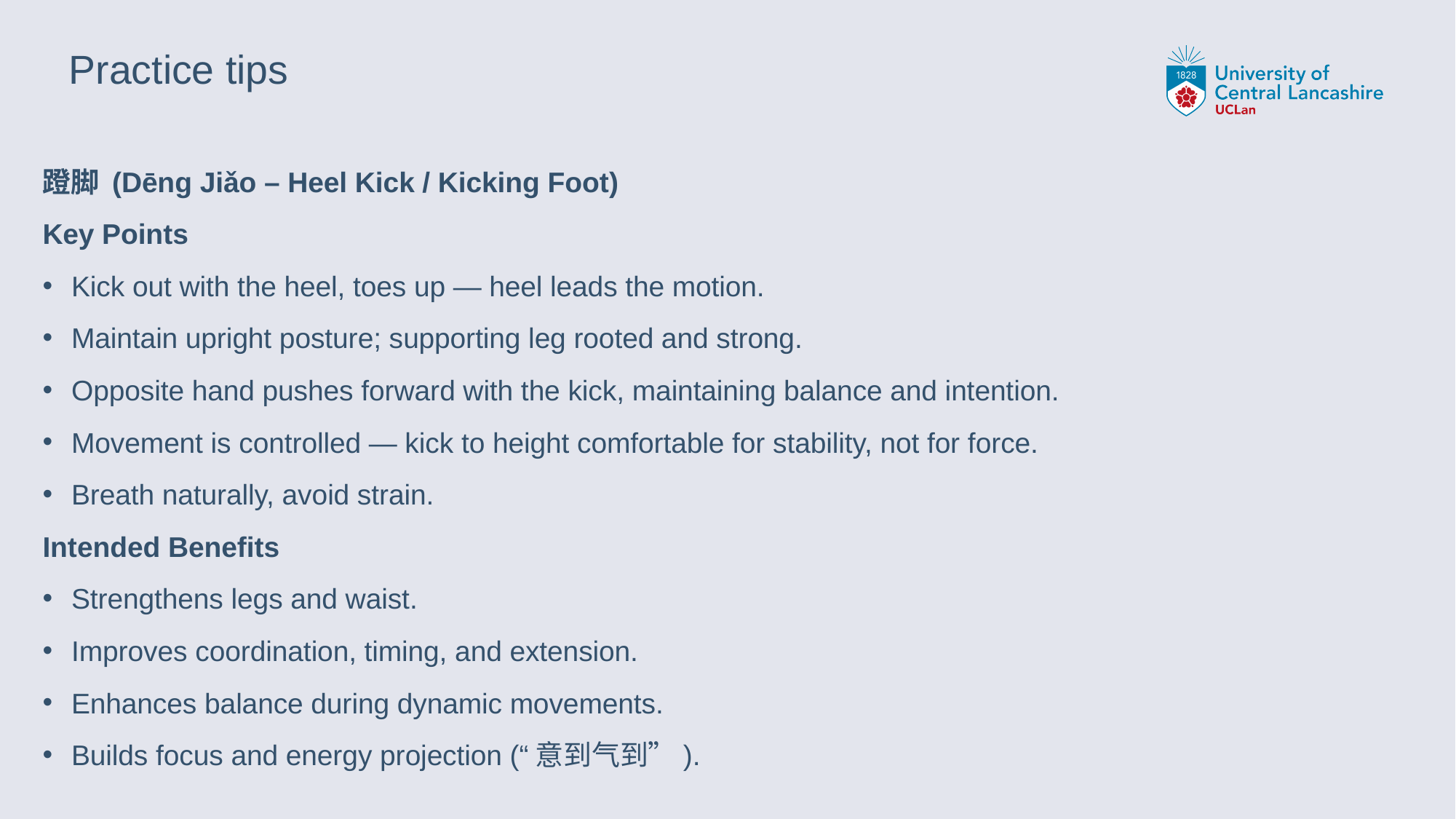

# Practice tips

蹬脚 (Dēng Jiǎo – Heel Kick / Kicking Foot)
Key Points
Kick out with the heel, toes up — heel leads the motion.
Maintain upright posture; supporting leg rooted and strong.
Opposite hand pushes forward with the kick, maintaining balance and intention.
Movement is controlled — kick to height comfortable for stability, not for force.
Breath naturally, avoid strain.
Intended Benefits
Strengthens legs and waist.
Improves coordination, timing, and extension.
Enhances balance during dynamic movements.
Builds focus and energy projection (“意到气到”).